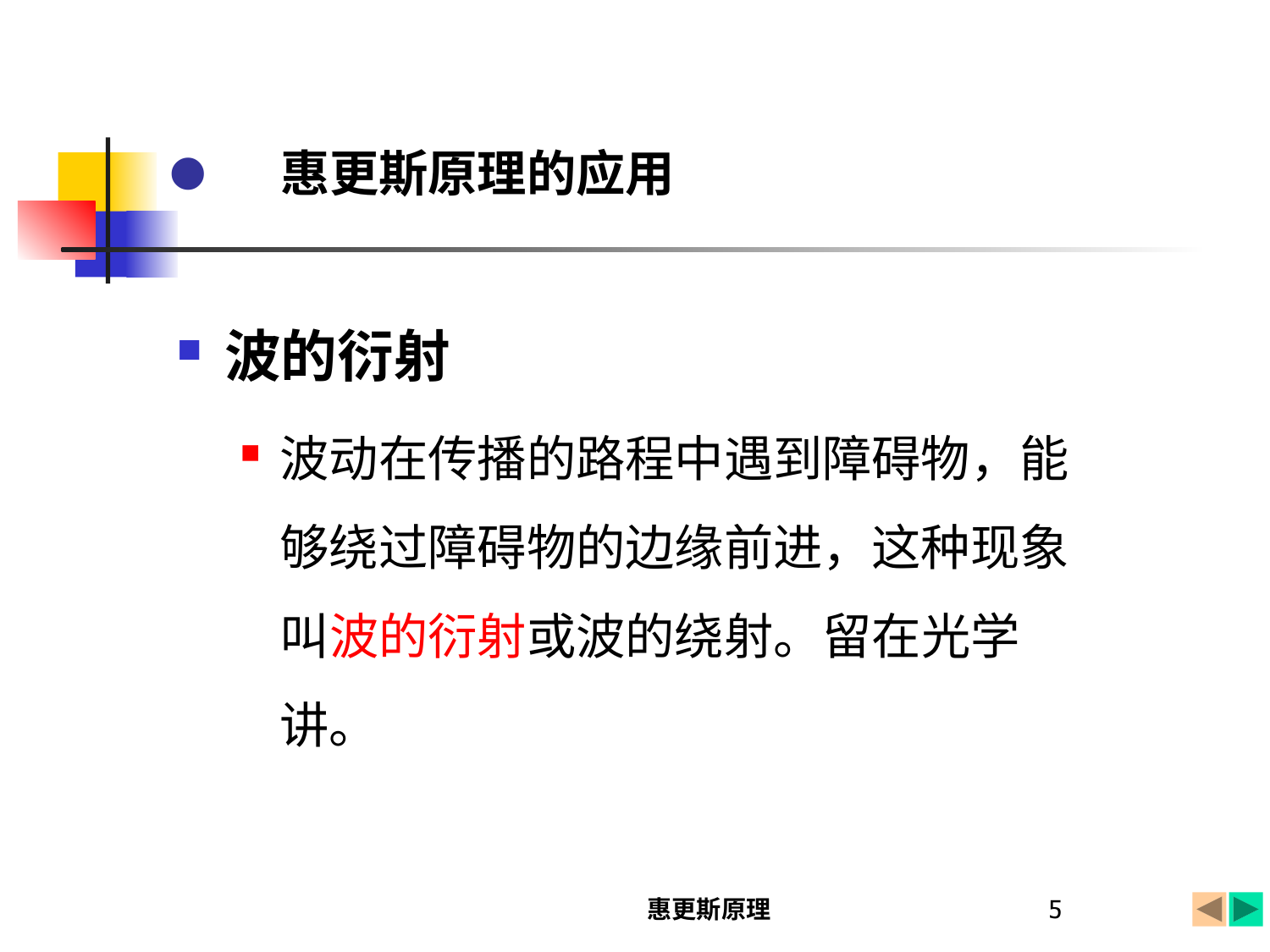

# •
惠更斯原理的应用
波的衍射
波动在传播的路程中遇到障碍物，能够绕过障碍物的边缘前进，这种现象叫波的衍射或波的绕射。留在光学讲。

惠更斯原理
5